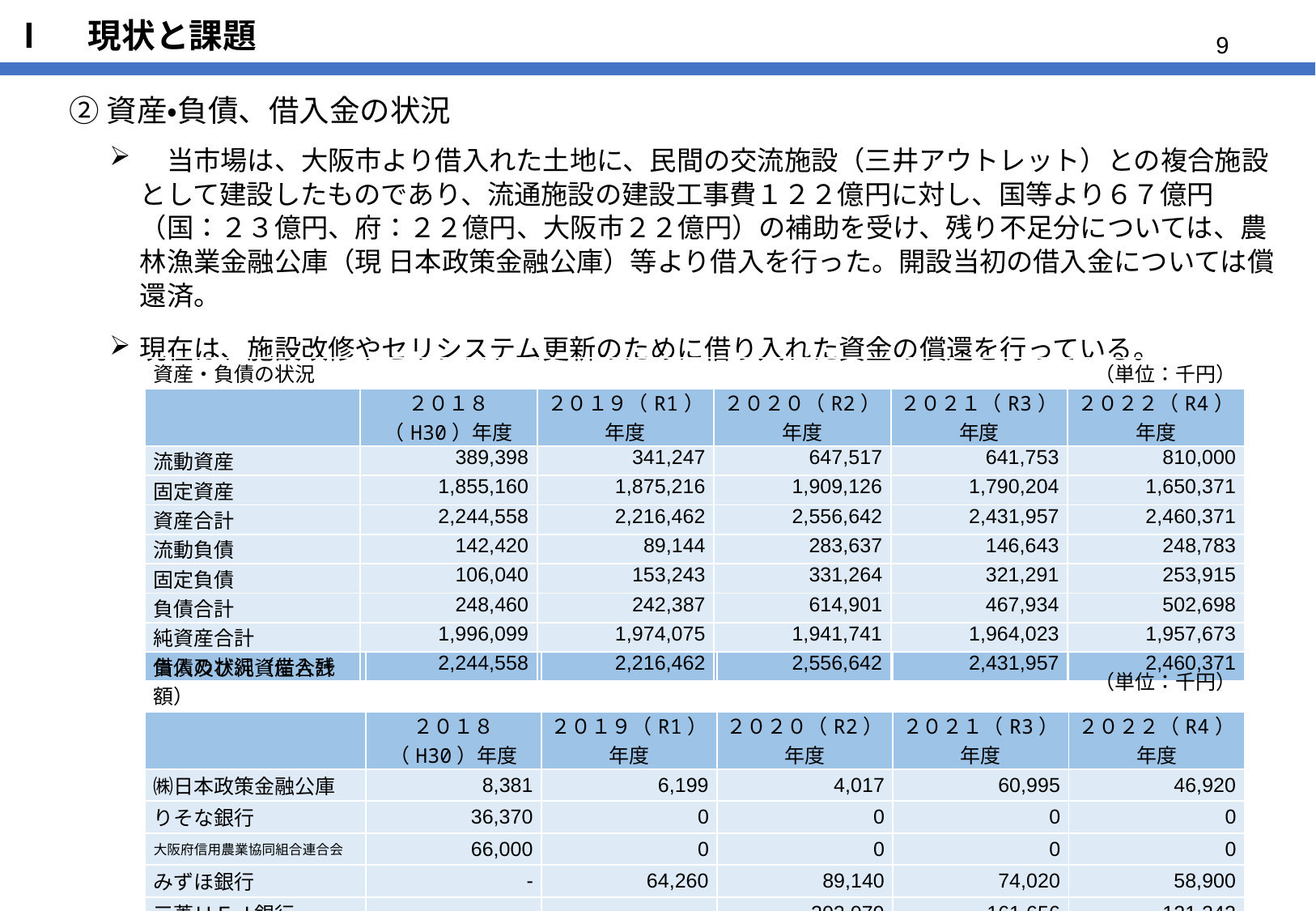

# Ⅰ　現状と課題
　　② 資産・負債、借入金の状況
　当市場は、大阪市より借入れた土地に、民間の交流施設（三井アウトレット）との複合施設として建設したものであり、流通施設の建設工事費１２２億円に対し、国等より６７億円（国：２３億円、府：２２億円、大阪市２２億円）の補助を受け、残り不足分については、農林漁業金融公庫（現 日本政策金融公庫）等より借入を行った。開設当初の借入金については償還済。
現在は、施設改修やセリシステム更新のために借り入れた資金の償還を行っている。

| 資産・負債の状況 |  |  |  |  | （単位：千円） |
| --- | --- | --- | --- | --- | --- |
|  | ２０１８（H30）年度 | ２０１９（R1）年度 | ２０２０（R2）年度 | ２０２１（R3）年度 | ２０２２（R4）年度 |
| 流動資産 | 389,398 | 341,247 | 647,517 | 641,753 | 810,000 |
| 固定資産 | 1,855,160 | 1,875,216 | 1,909,126 | 1,790,204 | 1,650,371 |
| 資産合計 | 2,244,558 | 2,216,462 | 2,556,642 | 2,431,957 | 2,460,371 |
| 流動負債 | 142,420 | 89,144 | 283,637 | 146,643 | 248,783 |
| 固定負債 | 106,040 | 153,243 | 331,264 | 321,291 | 253,915 |
| 負債合計 | 248,460 | 242,387 | 614,901 | 467,934 | 502,698 |
| 純資産合計 | 1,996,099 | 1,974,075 | 1,941,741 | 1,964,023 | 1,957,673 |
| 負債及び純資産合計 | 2,244,558 | 2,216,462 | 2,556,642 | 2,431,957 | 2,460,371 |
| 借入の状況（借入残額） |  |  |  |  | （単位：千円） |
| --- | --- | --- | --- | --- | --- |
|  | ２０１８（H30）年度 | ２０１９（R1）年度 | ２０２０（R2）年度 | ２０２１（R3）年度 | ２０２２（R4）年度 |
| ㈱日本政策金融公庫 | 8,381 | 6,199 | 4,017 | 60,995 | 46,920 |
| りそな銀行 | 36,370 | 0 | 0 | 0 | 0 |
| 大阪府信用農業協同組合連合会 | 66,000 | 0 | 0 | 0 | 0 |
| みずほ銀行 | - | 64,260 | 89,140 | 74,020 | 58,900 |
| 三菱ＵＦＪ銀行 | - | - | 202,070 | 161,656 | 121,242 |
| 計 | 110,751 | 70,459 | 295,227 | 296,671 | 227,062 |